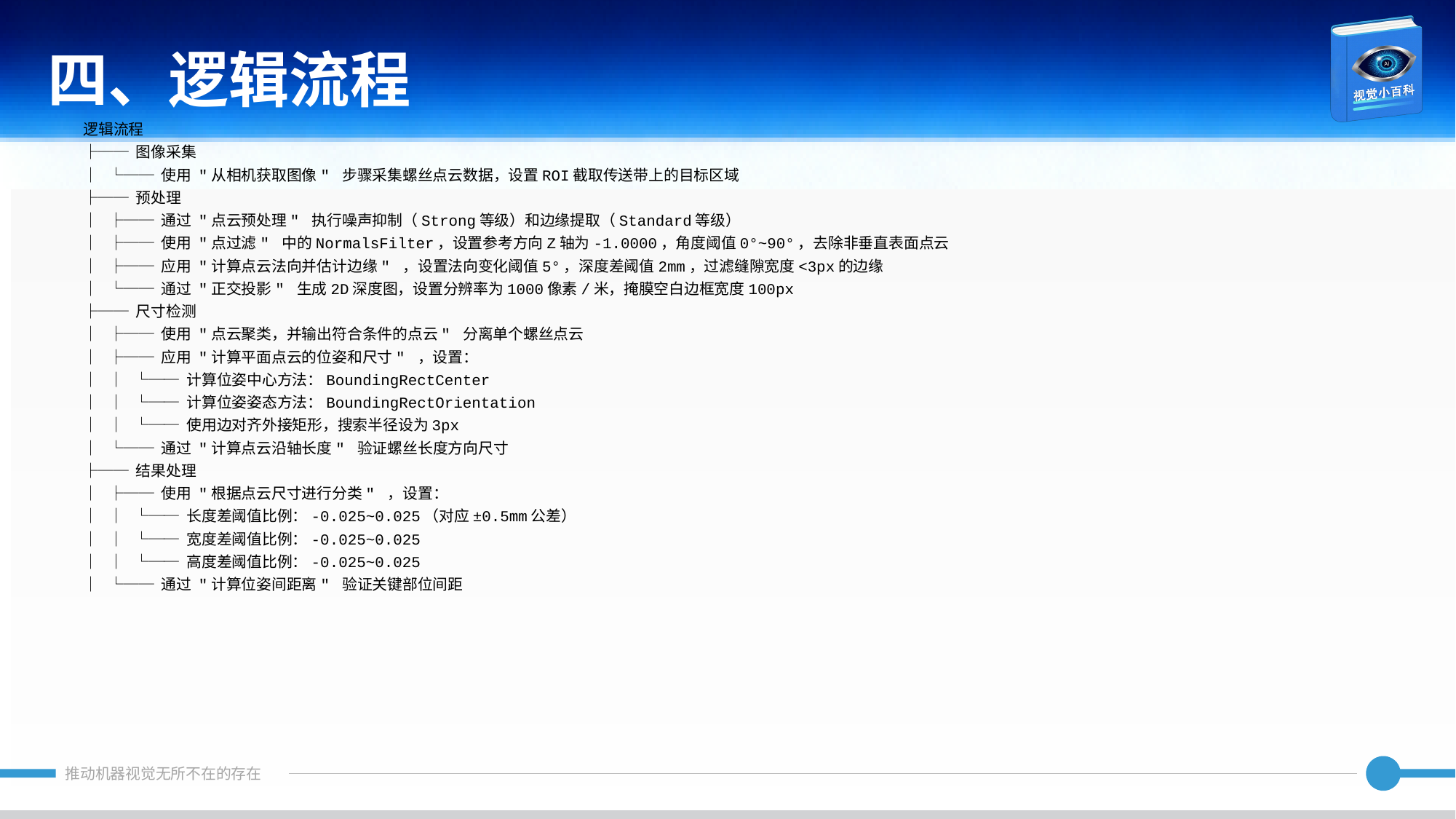

四、逻辑流程

逻辑流程
├── 图像采集
│   └── 使用 "从相机获取图像" 步骤采集螺丝点云数据，设置ROI截取传送带上的目标区域
├── 预处理
│   ├── 通过 "点云预处理" 执行噪声抑制（Strong等级）和边缘提取（Standard等级）
│   ├── 使用 "点过滤" 中的NormalsFilter，设置参考方向Z轴为-1.0000，角度阈值0°~90°，去除非垂直表面点云
│   ├── 应用 "计算点云法向并估计边缘" ，设置法向变化阈值5°，深度差阈值2mm，过滤缝隙宽度<3px的边缘
│   └── 通过 "正交投影" 生成2D深度图，设置分辨率为1000像素/米，掩膜空白边框宽度100px
├── 尺寸检测
│   ├── 使用 "点云聚类，并输出符合条件的点云" 分离单个螺丝点云
│   ├── 应用 "计算平面点云的位姿和尺寸" ，设置：
│   │   └── 计算位姿中心方法：BoundingRectCenter
│   │   └── 计算位姿姿态方法：BoundingRectOrientation
│   │   └── 使用边对齐外接矩形，搜索半径设为3px
│   └── 通过 "计算点云沿轴长度" 验证螺丝长度方向尺寸
├── 结果处理
│   ├── 使用 "根据点云尺寸进行分类" ，设置：
│   │   └── 长度差阈值比例：-0.025~0.025（对应±0.5mm公差）
│   │   └── 宽度差阈值比例：-0.025~0.025
│   │   └── 高度差阈值比例：-0.025~0.025
│   └── 通过 "计算位姿间距离" 验证关键部位间距
8